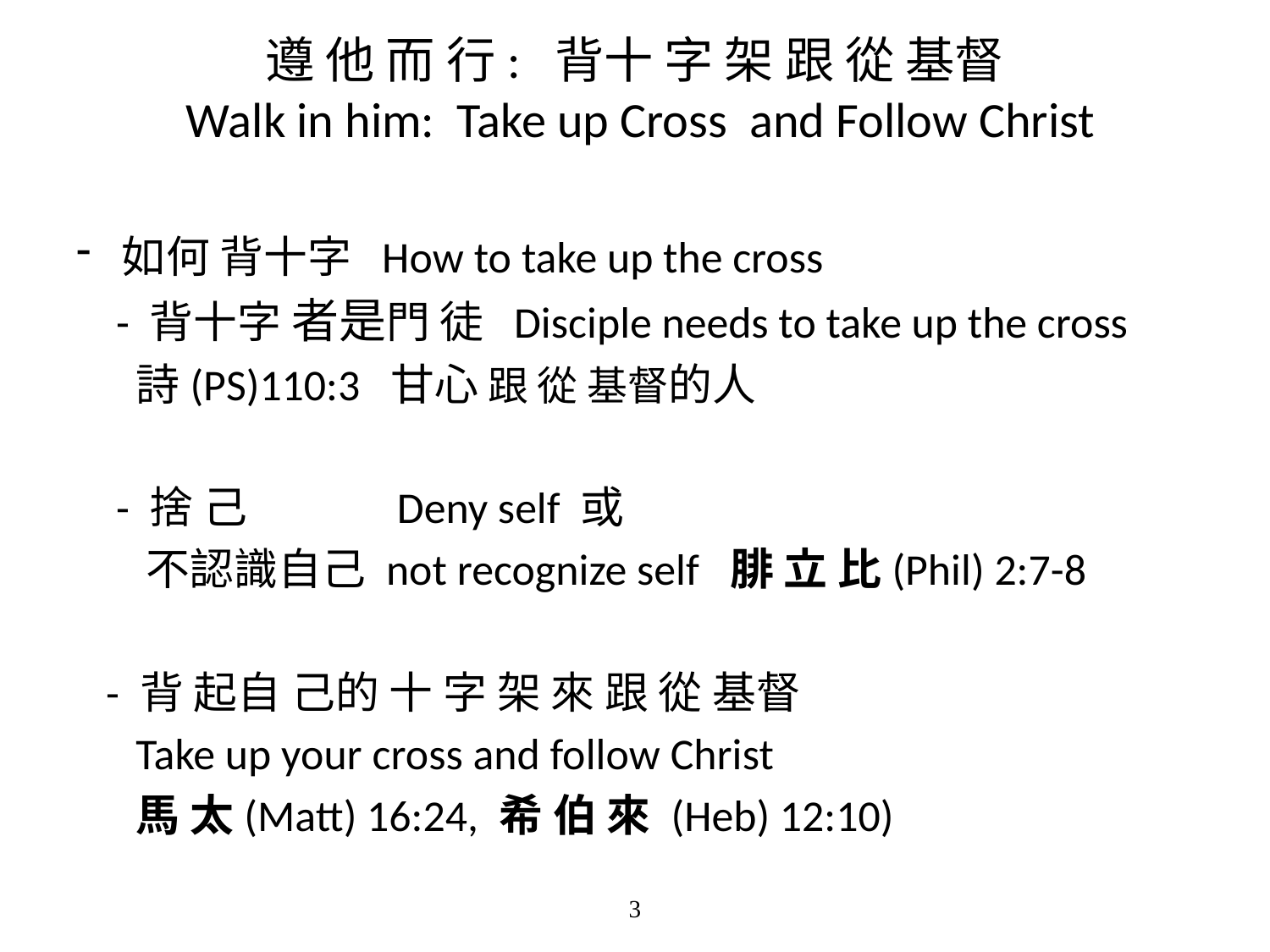

# 遵 他 而 行:  背十 字 架 跟 從 基督 Walk in him:  Take up Cross  and Follow Christ
如何 背十字  How to take up the cross
    - 背十字 者是門 徒  Disciple needs to take up the cross
     詩(PS)110:3  甘心 跟 從 基督的人

    - 捨 己              Deny self 或
      不認識自己 not recognize self  腓 立 比(Phil) 2:7-8

   - 背 起自 己的 十 字 架 來 跟 從 基督
      Take up your cross and follow Christ
     馬 太(Matt) 16:24, 希 伯 來 (Heb) 12:10)

3